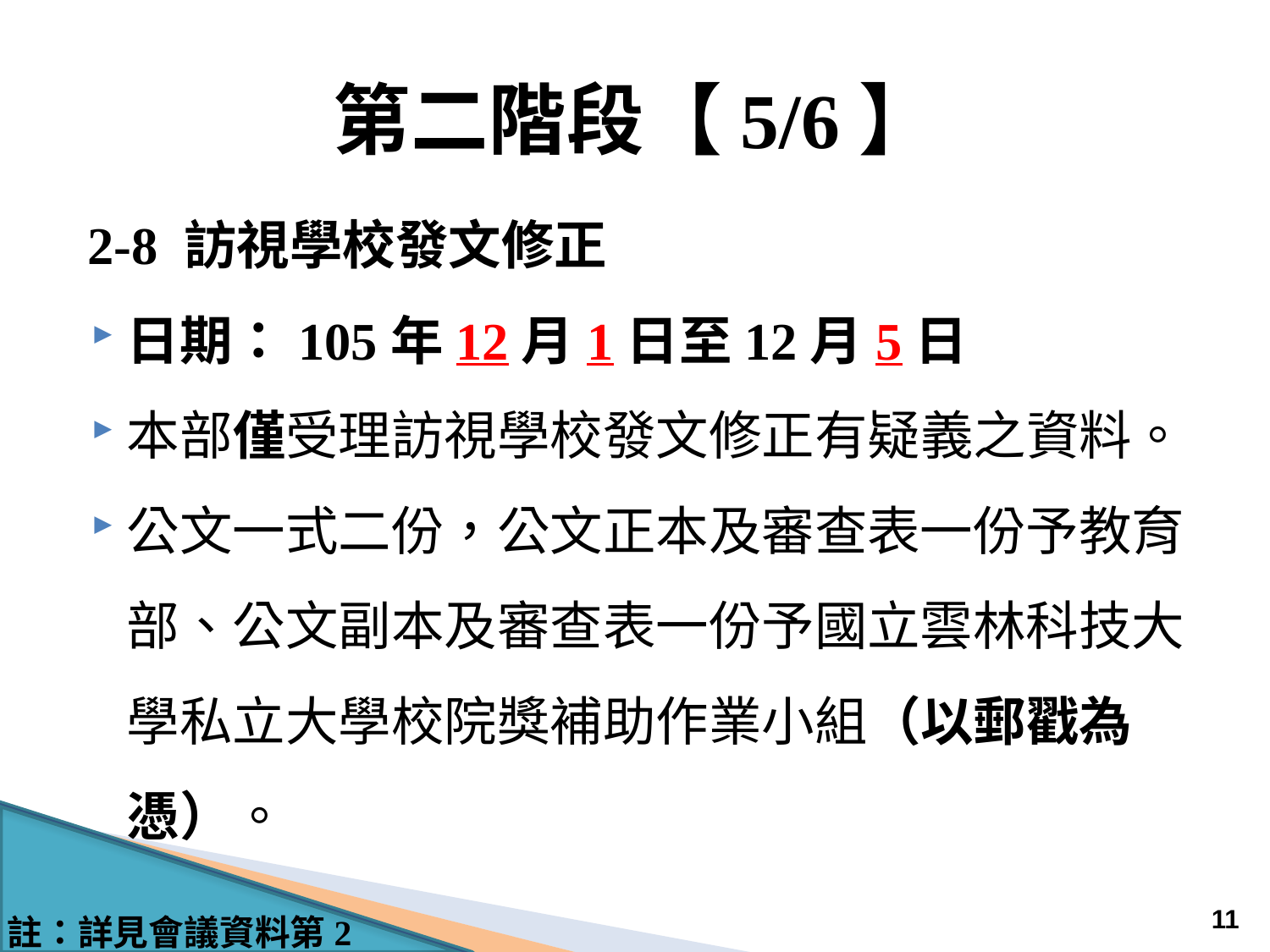

# 第二階段【5/6】
2-8 訪視學校發文修正
日期：105年12月1日至12月5日
本部僅受理訪視學校發文修正有疑義之資料。
公文一式二份，公文正本及審查表一份予教育部、公文副本及審查表一份予國立雲林科技大學私立大學校院獎補助作業小組（以郵戳為憑）。
11
註：詳見會議資料第2頁